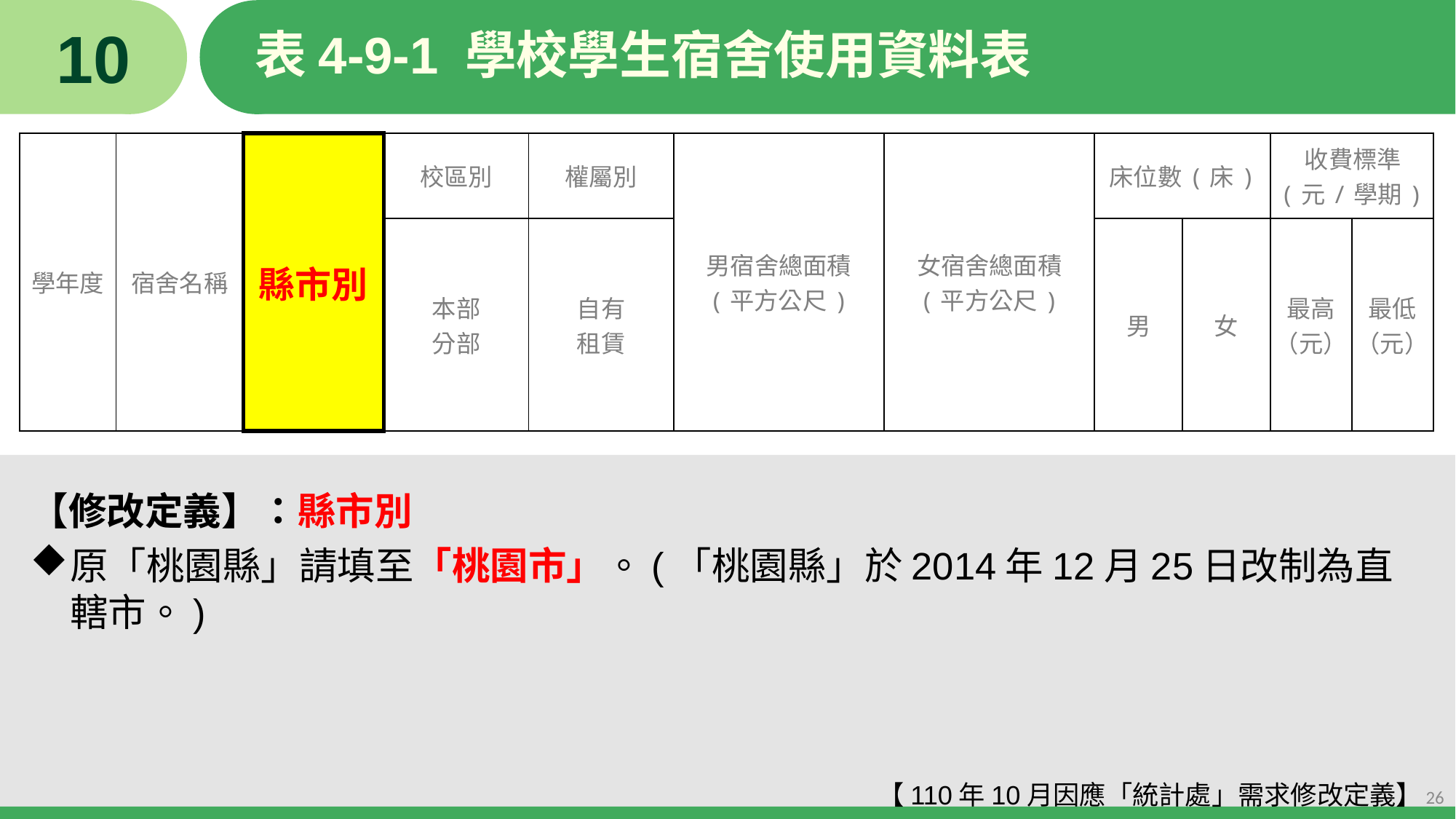

10
# 表4-9-1 學校學生宿舍使用資料表
| 學年度 | 宿舍名稱 | 縣市別 | 校區別 | 權屬別 | 男宿舍總面積 (平方公尺) | 女宿舍總面積 (平方公尺) | 床位數(床) |  | 收費標準 (元/學期) |  |
| --- | --- | --- | --- | --- | --- | --- | --- | --- | --- | --- |
|  |  |  | 本部 分部 | 自有 租賃 |  |  | 男 | 女 | 最高（元） | 最低（元） |
【修改定義】：縣市別
原「桃園縣」請填至「桃園市」。(「桃園縣」於2014年12月25日改制為直轄市。)

【110年10月因應「統計處」需求修改定義】

26